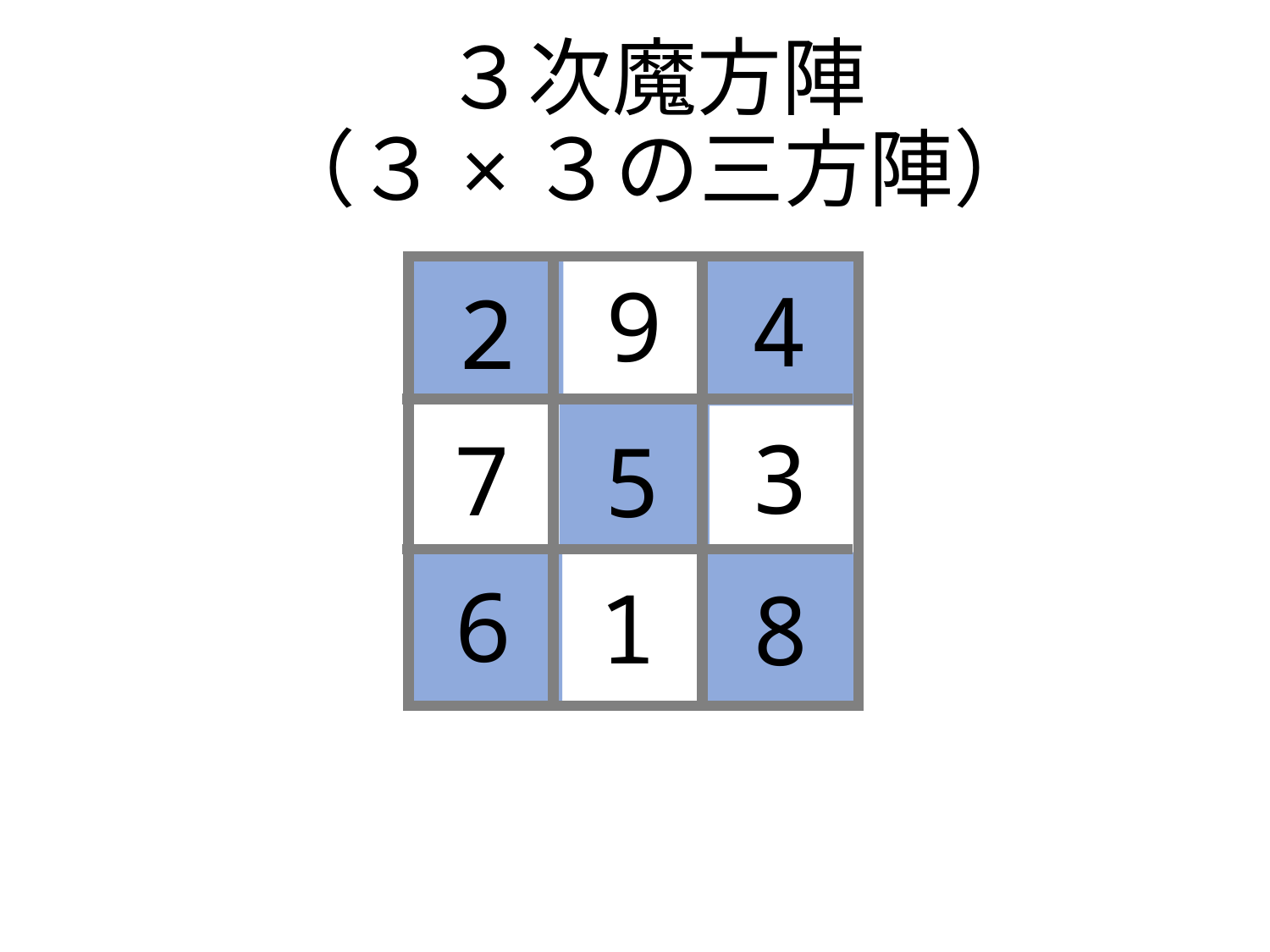

# ３次魔方陣 （３×３の三方陣）
9

4

2

3
7
5
6
1

8